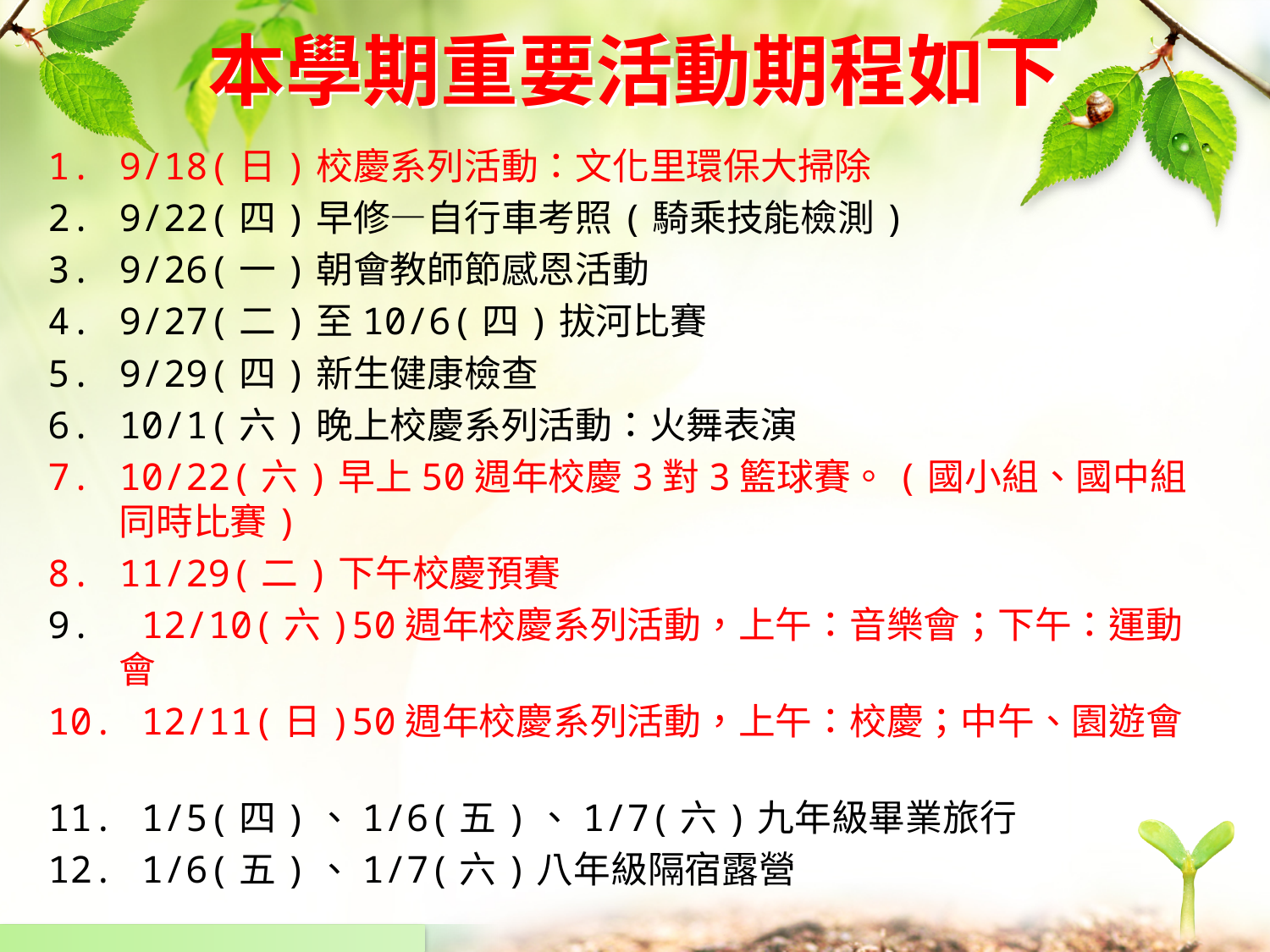

# 本學期重要活動期程如下
9/18(日)校慶系列活動：文化里環保大掃除
9/22(四)早修—自行車考照(騎乘技能檢測)
9/26(一)朝會教師節感恩活動
9/27(二)至10/6(四)拔河比賽
9/29(四)新生健康檢查
10/1(六)晚上校慶系列活動：火舞表演
10/22(六)早上50週年校慶3對3籃球賽。(國小組、國中組同時比賽)
11/29(二)下午校慶預賽
 12/10(六)50週年校慶系列活動，上午：音樂會；下午：運動會
 12/11(日)50週年校慶系列活動，上午：校慶；中午、園遊會
 1/5(四)、1/6(五)、1/7(六)九年級畢業旅行
 1/6(五)、1/7(六)八年級隔宿露營